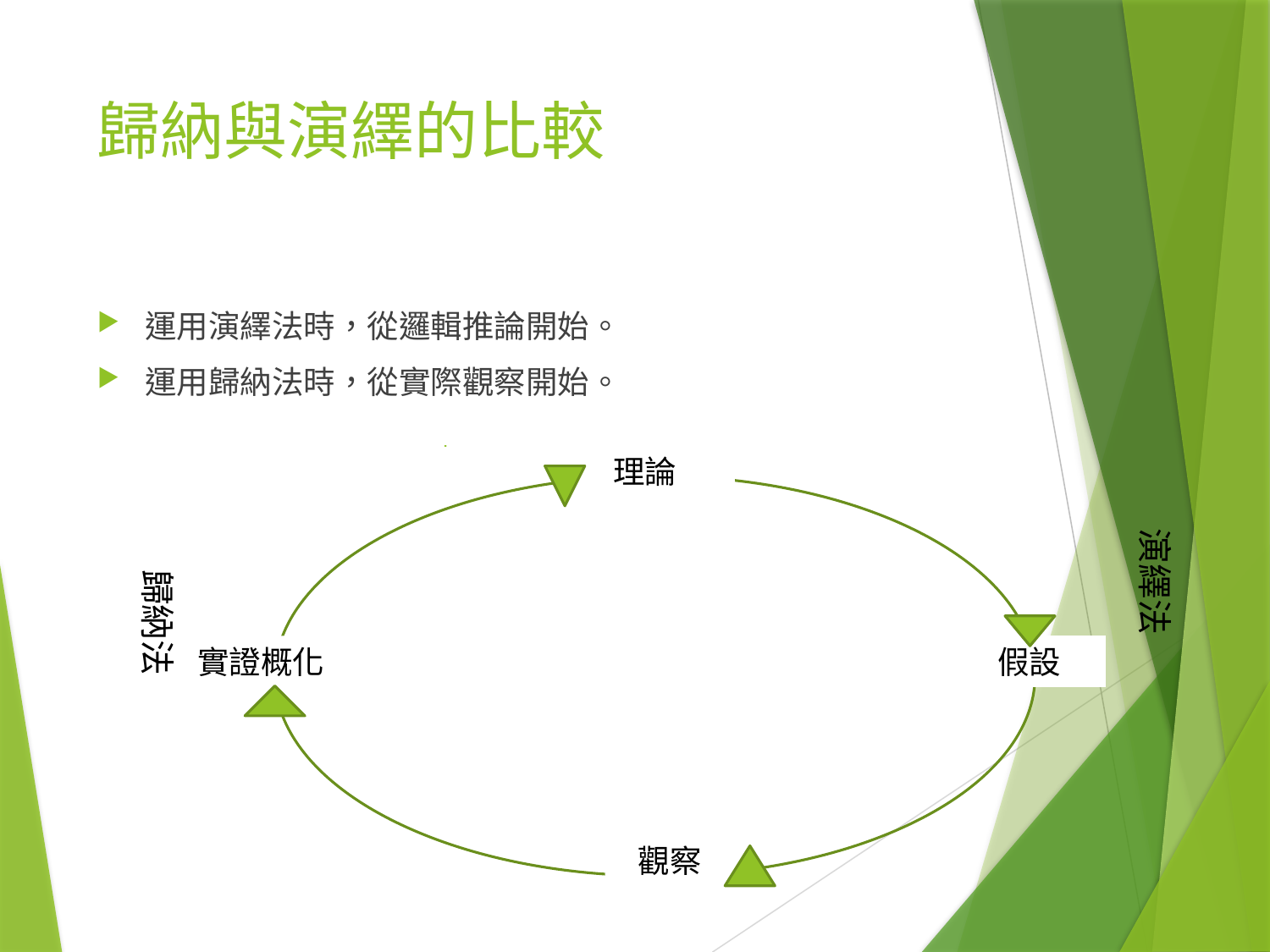

# 歸納與演繹的比較
運用演繹法時，從邏輯推論開始。
運用歸納法時，從實際觀察開始。

理論

演繹法
歸納法

實證概化
假設

觀察